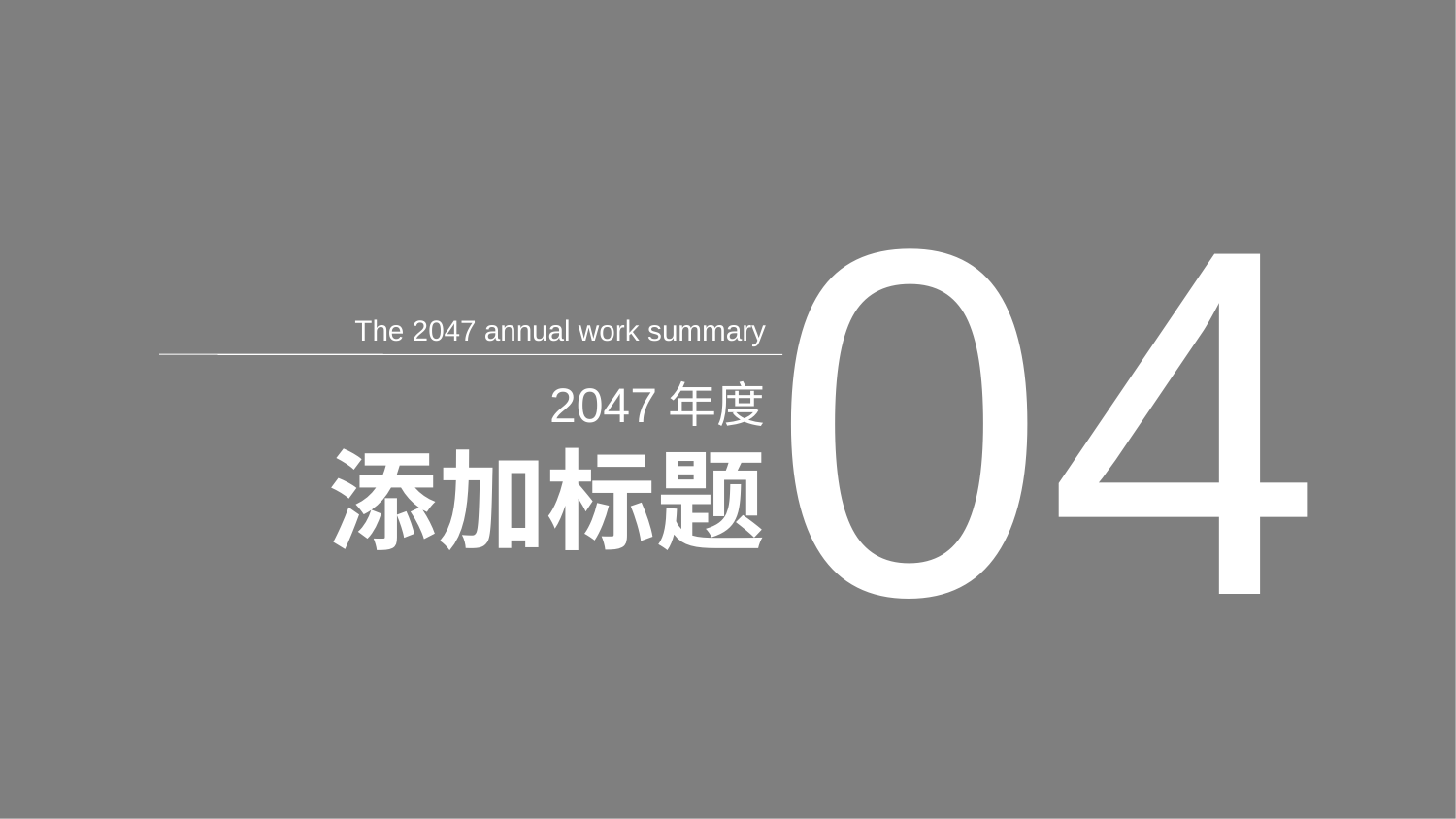

04
The 2047 annual work summary

2047年度
添加标题